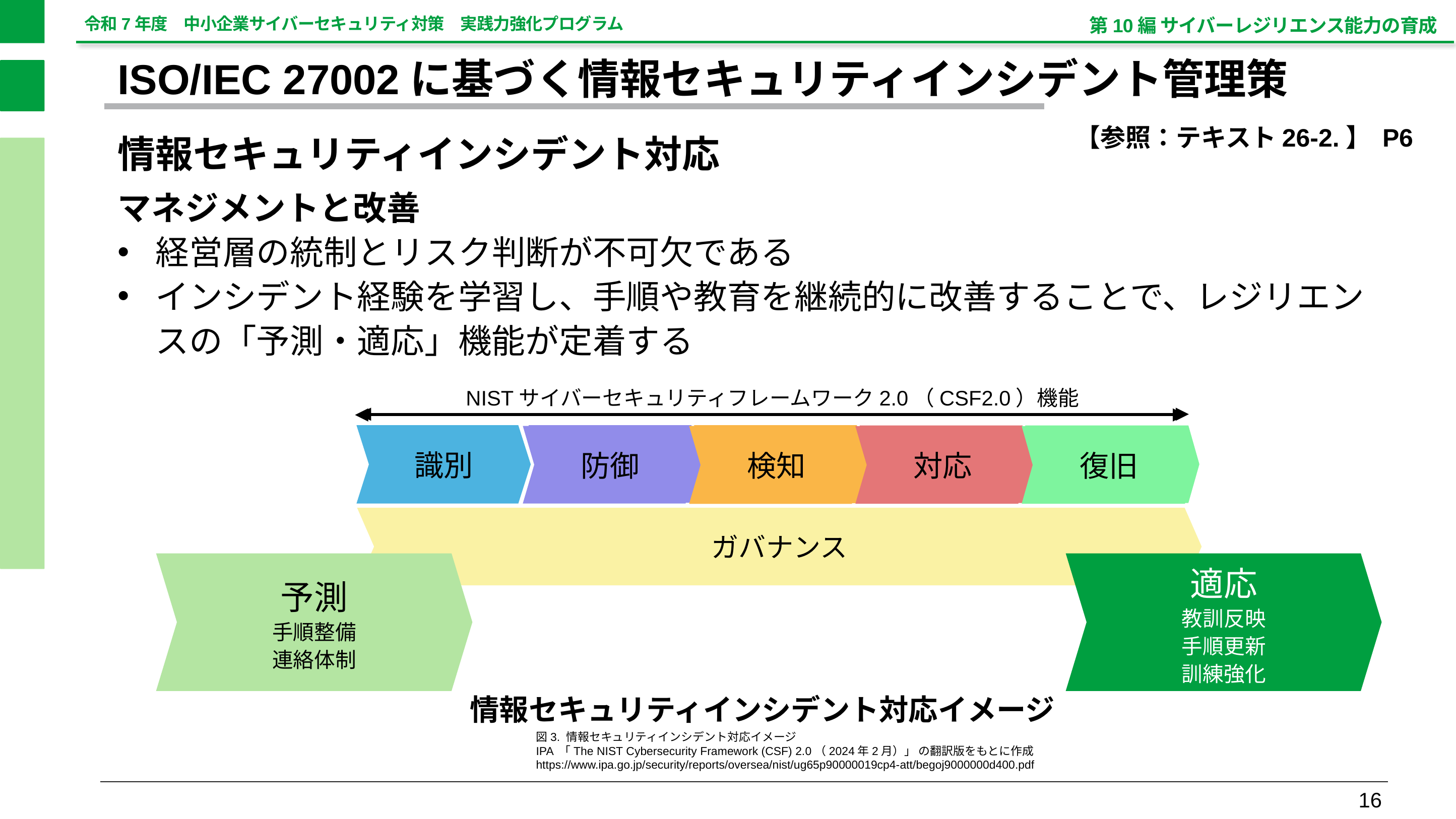

第10編 サイバーレジリエンス能力の育成
ISO/IEC 27002に基づく情報セキュリティインシデント管理策
【参照：テキスト26-2.】 P6
情報セキュリティインシデント対応
マネジメントと改善
経営層の統制とリスク判断が不可欠である
インシデント経験を学習し、手順や教育を継続的に改善することで、レジリエンスの「予測・適応」機能が定着する

NISTサイバーセキュリティフレームワーク2.0（CSF2.0）機能
防御
検知
対応
復旧
予測
手順整備
連絡体制
適応
教訓反映
手順更新
訓練強化
情報セキュリティインシデント対応イメージ
識別
ガバナンス
防御
検知
対応
復旧
図3. 情報セキュリティインシデント対応イメージ
IPA 「The NIST Cybersecurity Framework (CSF) 2.0（2024年2月）」 の翻訳版をもとに作成
https://www.ipa.go.jp/security/reports/oversea/nist/ug65p90000019cp4-att/begoj9000000d400.pdf